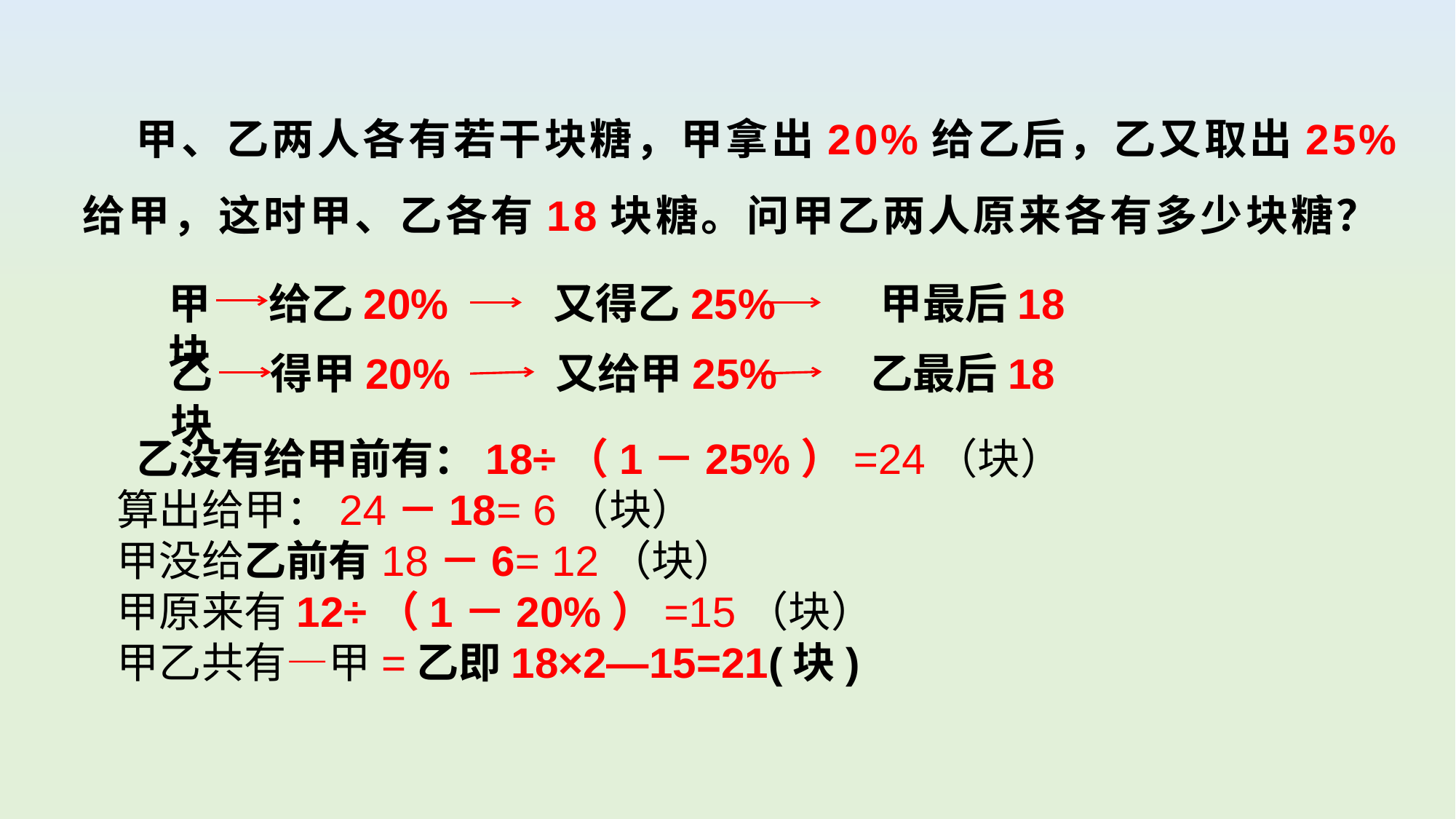

甲、乙两人各有若干块糖，甲拿出20%给乙后，乙又取出25%给甲，这时甲、乙各有18块糖。问甲乙两人原来各有多少块糖？

甲      给乙20%        又得乙25%        甲最后18块
乙      得甲20%        又给甲25%       乙最后18块
 乙没有给甲前有：18÷（1－25%）=24（块）
算出给甲：24－18= 6（块）
甲没给乙前有18－6= 12（块）
甲原来有12÷（1－20%）=15（块）
甲乙共有—甲=乙即18×2—15=21(块)